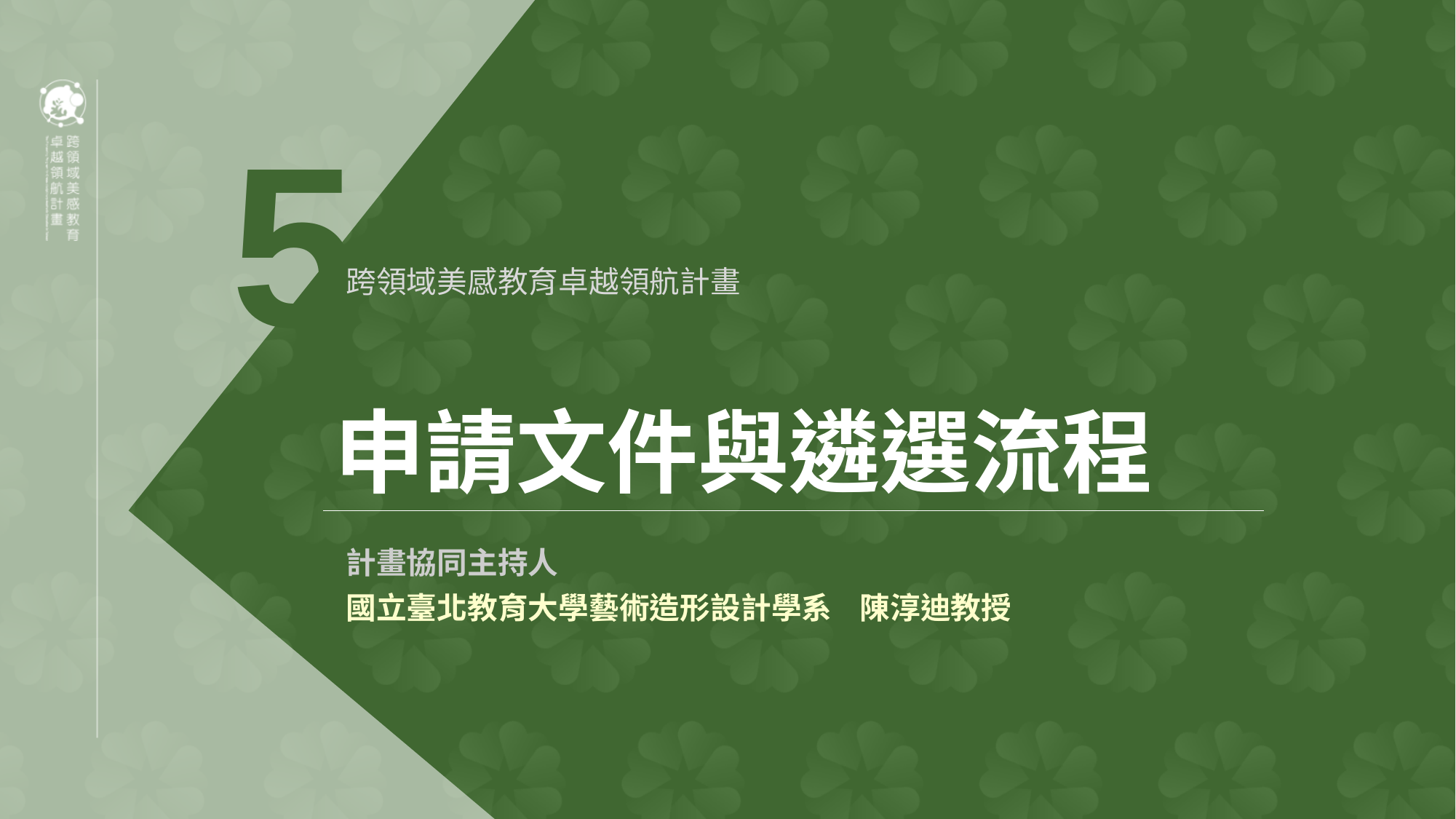

5
跨領域美感教育卓越領航計畫
申請文件與遴選流程
計畫協同主持人
國立臺北教育大學藝術造形設計學系    陳淳迪教授